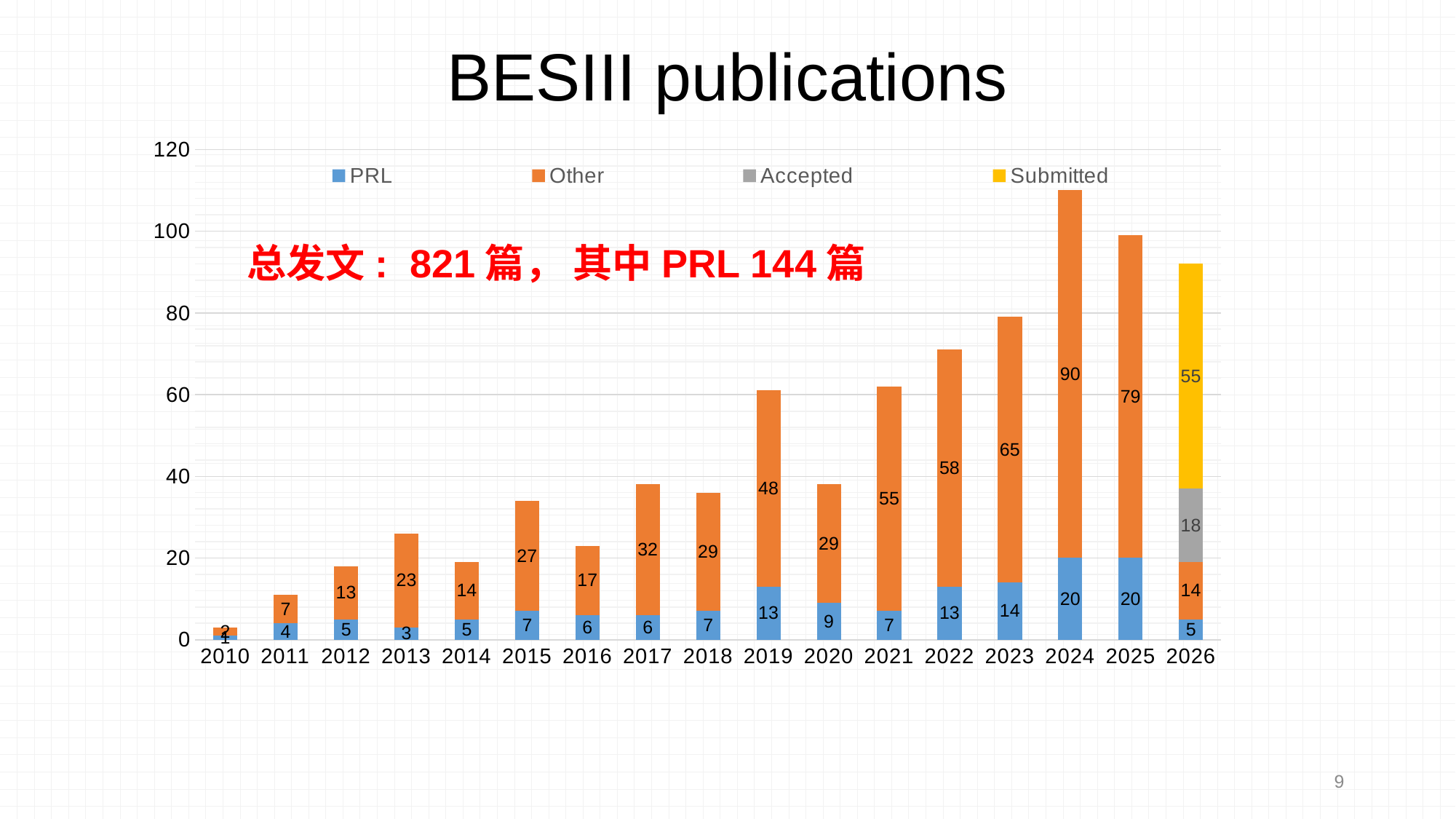

# BESIII publications

### Chart

| Category | PRL | Other | Accepted | Submitted |
|---|---|---|---|---|
| 2010 | 1.0 | 2.0 | None | None |
| 2011 | 4.0 | 7.0 | None | None |
| 2012 | 5.0 | 13.0 | None | None |
| 2013 | 3.0 | 23.0 | None | None |
| 2014 | 5.0 | 14.0 | None | None |
| 2015 | 7.0 | 27.0 | None | None |
| 2016 | 6.0 | 17.0 | None | None |
| 2017 | 6.0 | 32.0 | None | None |
| 2018 | 7.0 | 29.0 | None | None |
| 2019 | 13.0 | 48.0 | None | None |
| 2020 | 9.0 | 29.0 | None | None |
| 2021 | 7.0 | 55.0 | None | None |
| 2022 | 13.0 | 58.0 | None | None |
| 2023 | 14.0 | 65.0 | None | None |
| 2024 | 20.0 | 90.0 | None | None |
| 2025 | 20.0 | 79.0 | None | None |
| 2026 | 5.0 | 14.0 | 18.0 | 55.0 |
总发文:  821篇， 其中PRL 144篇
9